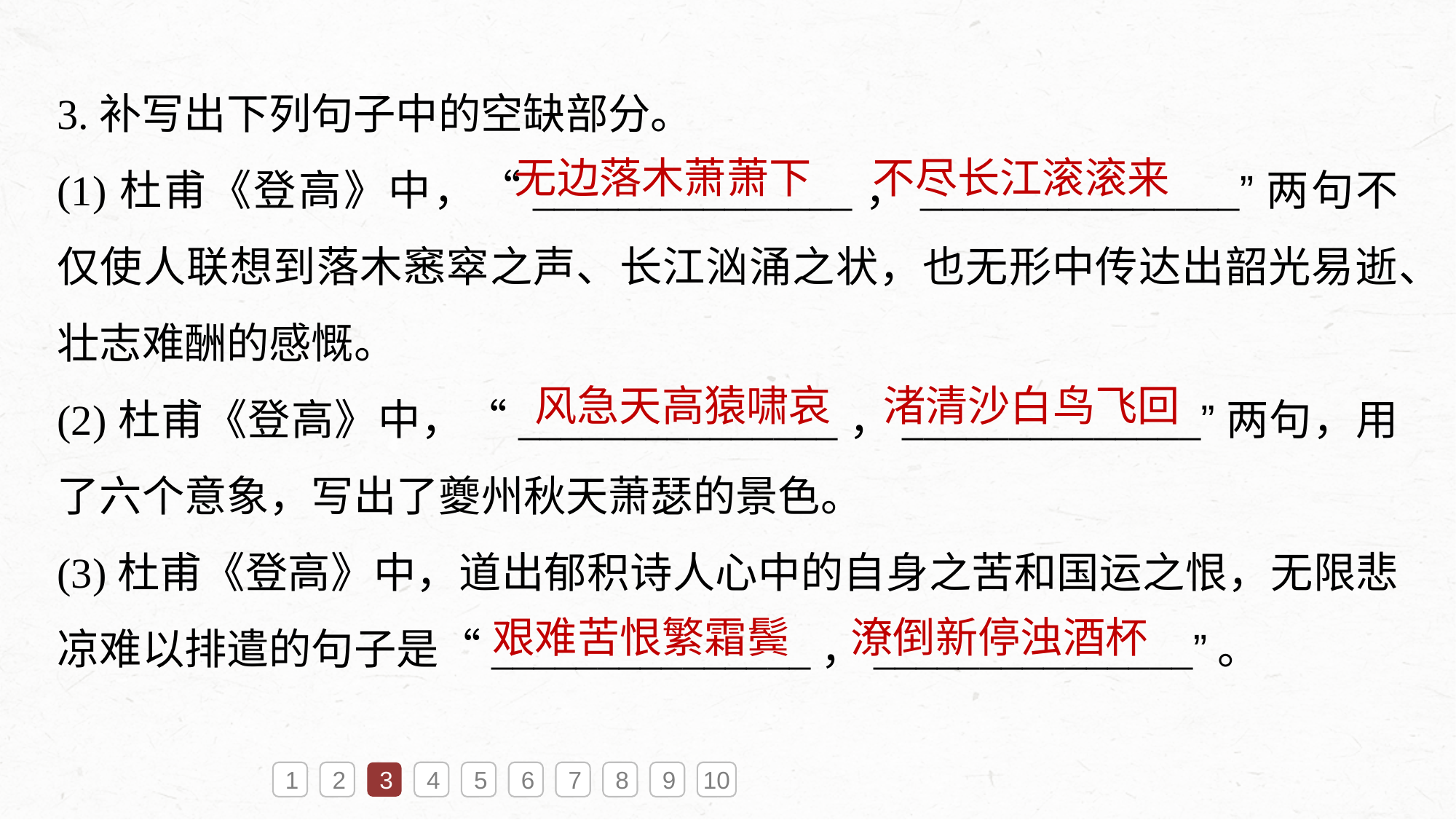

3.补写出下列句子中的空缺部分。
(1)杜甫《登高》中，“_______________，_______________”两句不仅使人联想到落木窸窣之声、长江汹涌之状，也无形中传达出韶光易逝、壮志难酬的感慨。
(2)杜甫《登高》中，“_______________，______________”两句，用了六个意象，写出了夔州秋天萧瑟的景色。
(3)杜甫《登高》中，道出郁积诗人心中的自身之苦和国运之恨，无限悲凉难以排遣的句子是“_______________，_______________”。
无边落木萧萧下　  不尽长江滚滚来
风急天高猿啸哀　 渚清沙白鸟飞回
艰难苦恨繁霜鬓　  潦倒新停浊酒杯
1
2
3
4
5
6
7
8
9
10